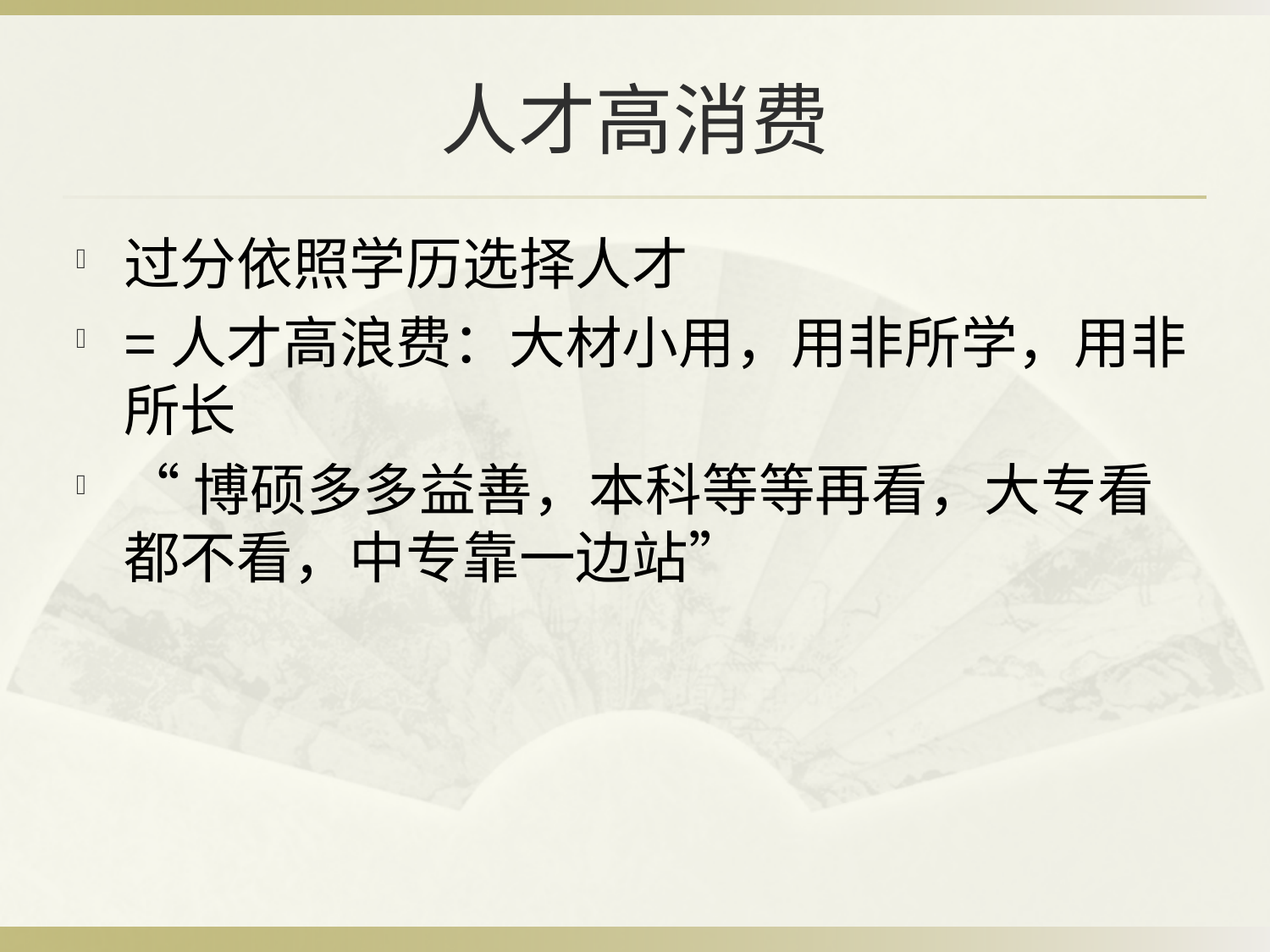

# 人才高消费
过分依照学历选择人才
=人才高浪费：大材小用，用非所学，用非所长
“博硕多多益善，本科等等再看，大专看都不看，中专靠一边站”